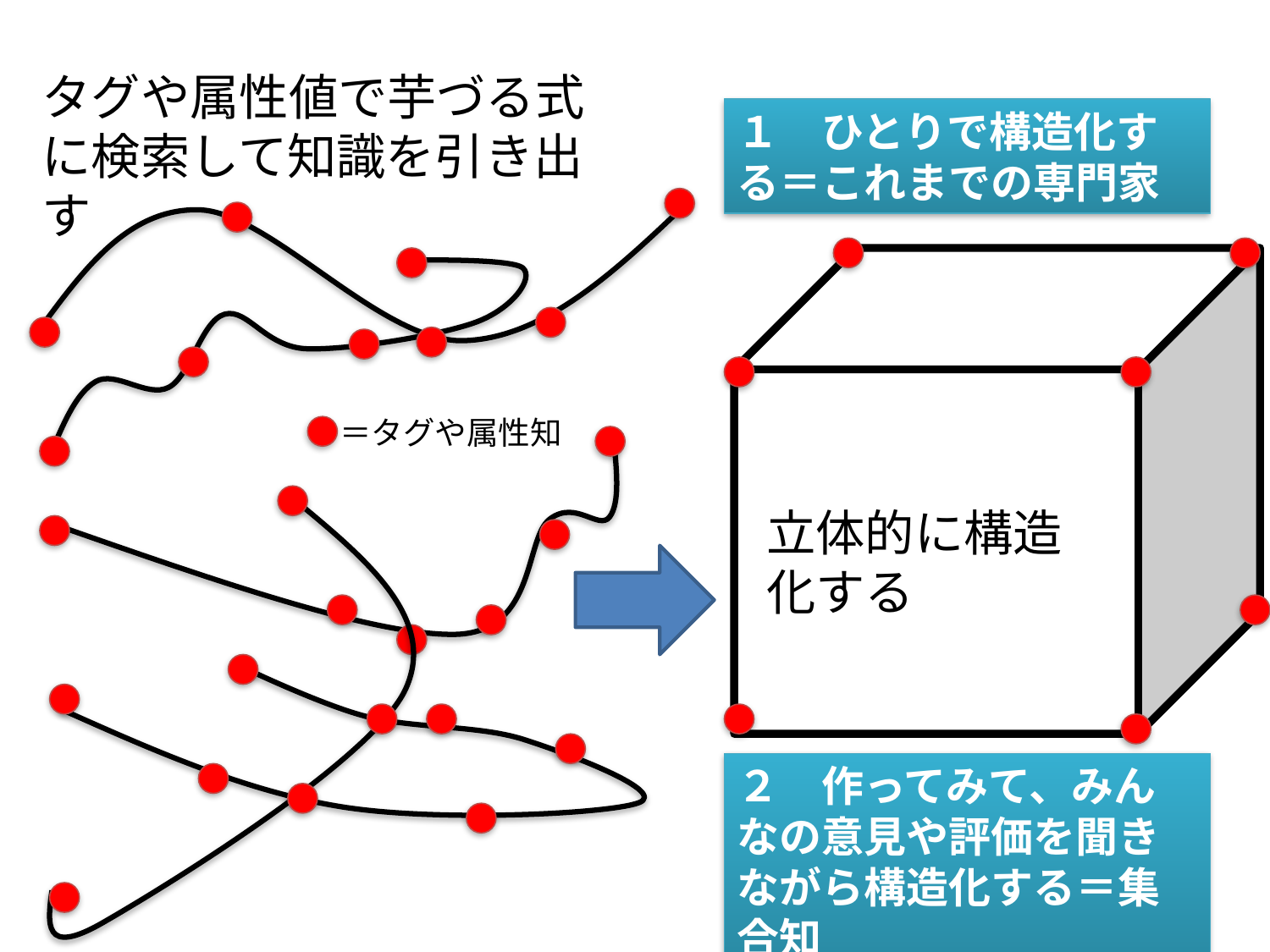

タグや属性値で芋づる式に検索して知識を引き出す
１　ひとりで構造化する＝これまでの専門家

立体的に構造化する

＝タグや属性知

２　作ってみて、みんなの意見や評価を聞きながら構造化する＝集合知